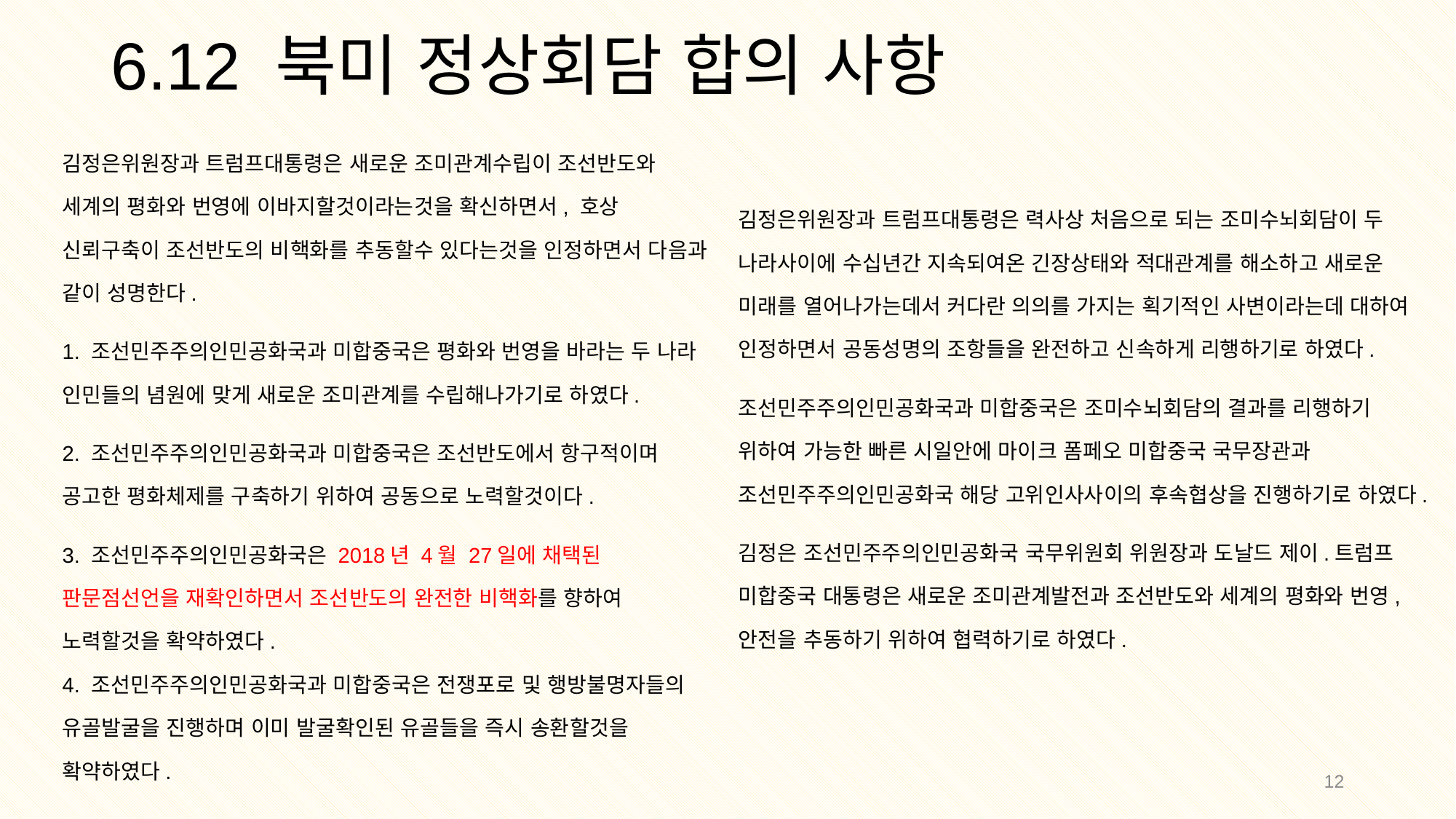

# 6.12 북미 정상회담 합의 사항
김정은위원장과 트럼프대통령은 새로운 조미관계수립이 조선반도와 세계의 평화와 번영에 이바지할것이라는것을 확신하면서, 호상 신뢰구축이 조선반도의 비핵화를 추동할수 있다는것을 인정하면서 다음과 같이 성명한다.
1. 조선민주주의인민공화국과 미합중국은 평화와 번영을 바라는 두 나라 인민들의 념원에 맞게 새로운 조미관계를 수립해나가기로 하였다.
2. 조선민주주의인민공화국과 미합중국은 조선반도에서 항구적이며 공고한 평화체제를 구축하기 위하여 공동으로 노력할것이다.
3. 조선민주주의인민공화국은 2018년 4월 27일에 채택된 판문점선언을 재확인하면서 조선반도의 완전한 비핵화를 향하여 노력할것을 확약하였다.
4. 조선민주주의인민공화국과 미합중국은 전쟁포로 및 행방불명자들의 유골발굴을 진행하며 이미 발굴확인된 유골들을 즉시 송환할것을 확약하였다.

김정은위원장과 트럼프대통령은 력사상 처음으로 되는 조미수뇌회담이 두 나라사이에 수십년간 지속되여온 긴장상태와 적대관계를 해소하고 새로운 미래를 열어나가는데서 커다란 의의를 가지는 획기적인 사변이라는데 대하여 인정하면서 공동성명의 조항들을 완전하고 신속하게 리행하기로 하였다.
조선민주주의인민공화국과 미합중국은 조미수뇌회담의 결과를 리행하기 위하여 가능한 빠른 시일안에 마이크 폼페오 미합중국 국무장관과 조선민주주의인민공화국 해당 고위인사사이의 후속협상을 진행하기로 하였다.
김정은 조선민주주의인민공화국 국무위원회 위원장과 도날드 제이.트럼프 미합중국 대통령은 새로운 조미관계발전과 조선반도와 세계의 평화와 번영, 안전을 추동하기 위하여 협력하기로 하였다.
12